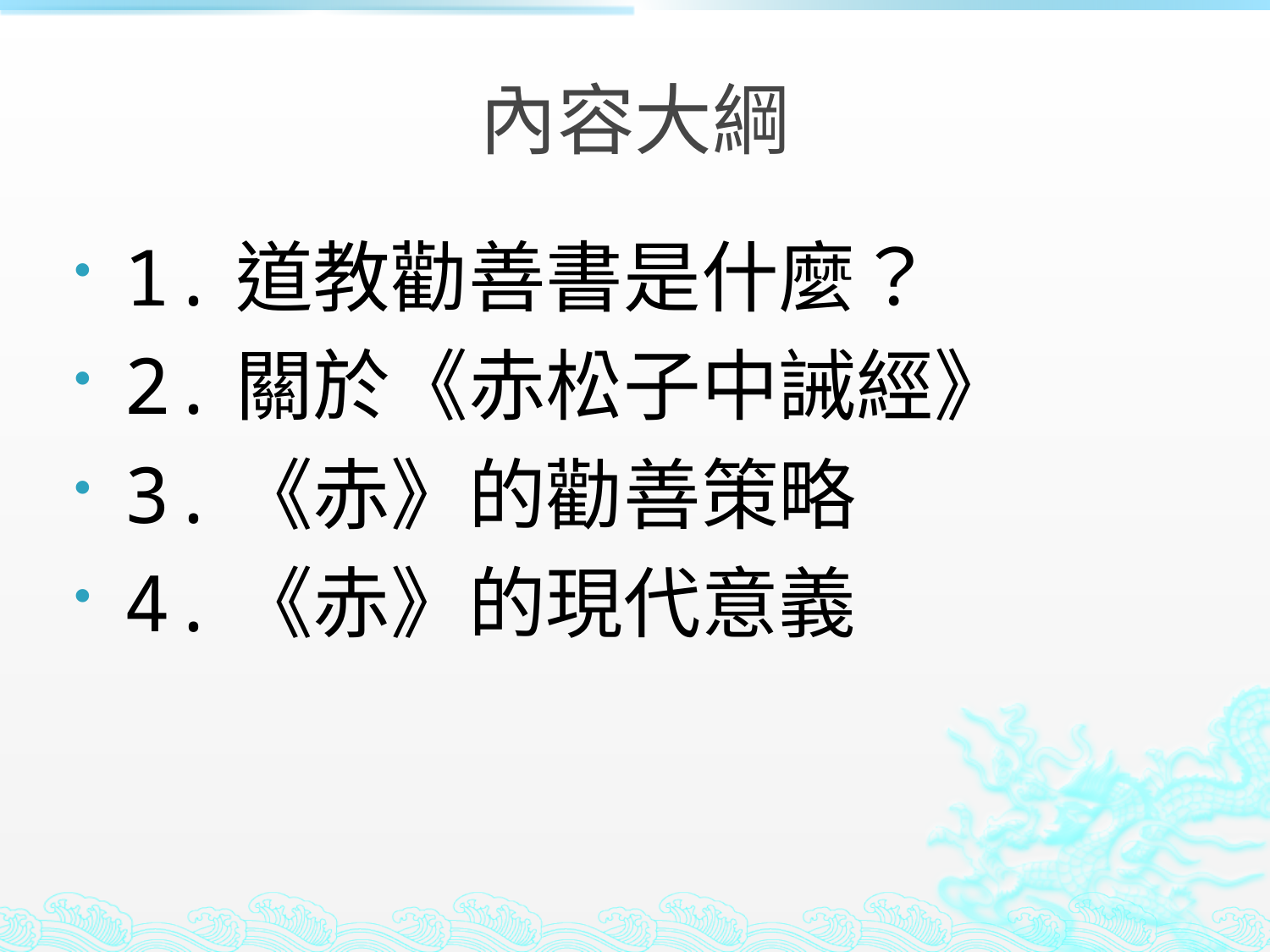

# 內容大綱
1.道教勸善書是什麼？
2.關於《赤松子中誡經》
3.《赤》的勸善策略
4.《赤》的現代意義